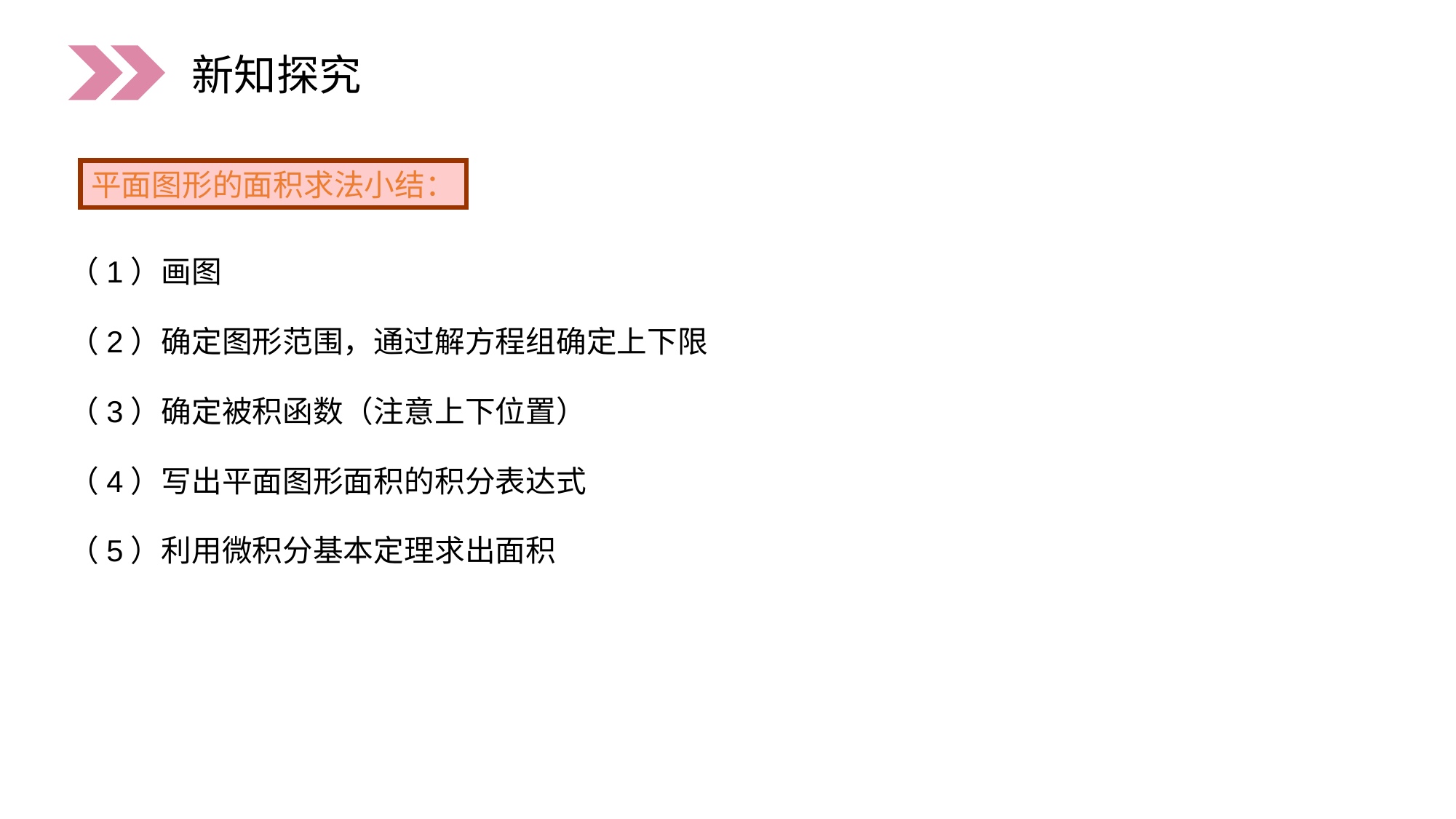

新知探究
平面图形的面积求法小结：
（1）画图
（2）确定图形范围，通过解方程组确定上下限
（3）确定被积函数（注意上下位置）
（4）写出平面图形面积的积分表达式
（5）利用微积分基本定理求出面积